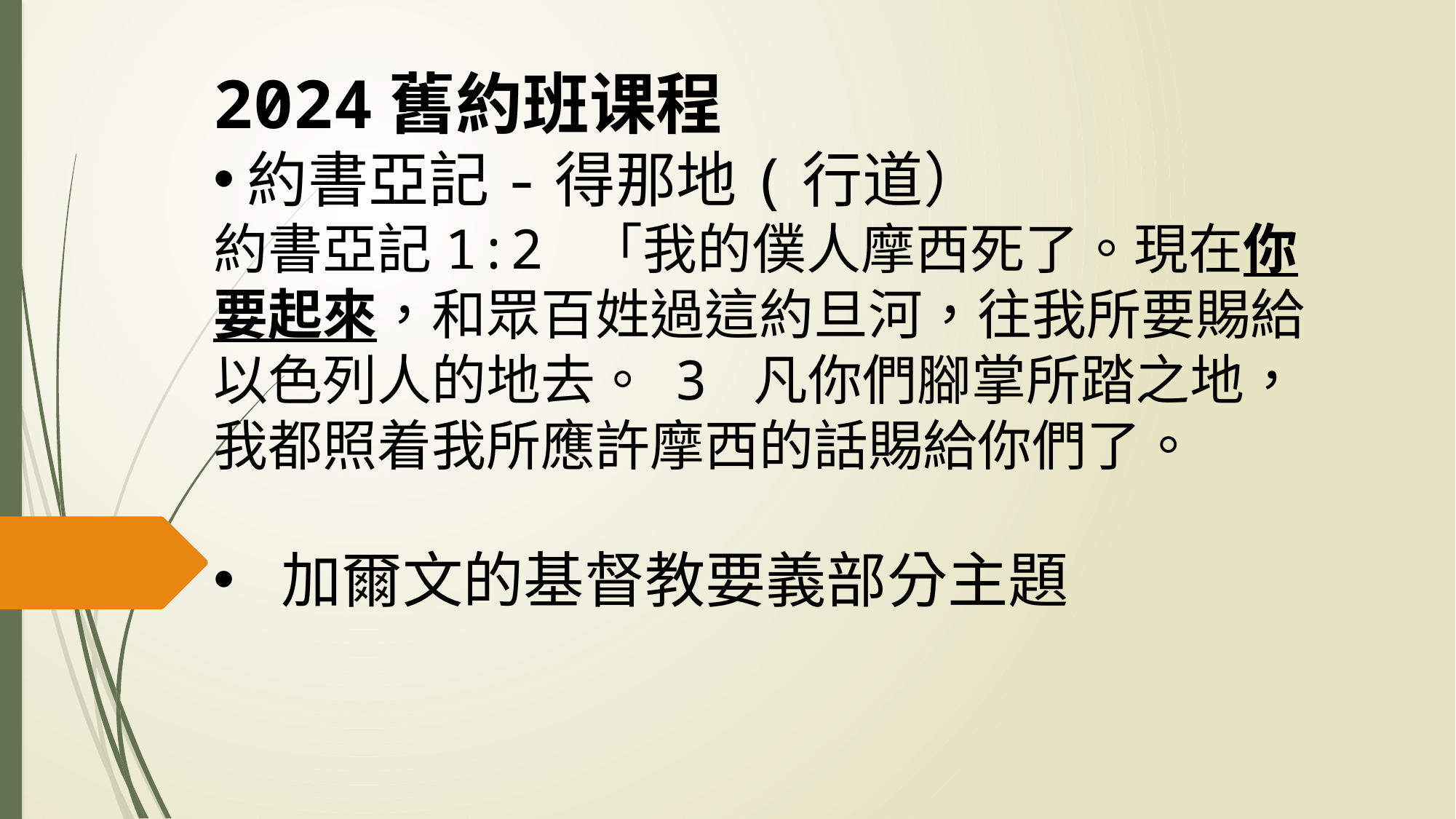

2024舊約班课程
約書亞記-得那地(行道）
約書亞記‬1:2 「我的僕人摩西死了。現在你要起來，和眾百姓過這約旦河，往我所要賜給以色列人的地去。 3 凡你們腳掌所踏之地，我都照着我所應許摩西的話賜給你們了。

加爾文的基督教要義部分主題